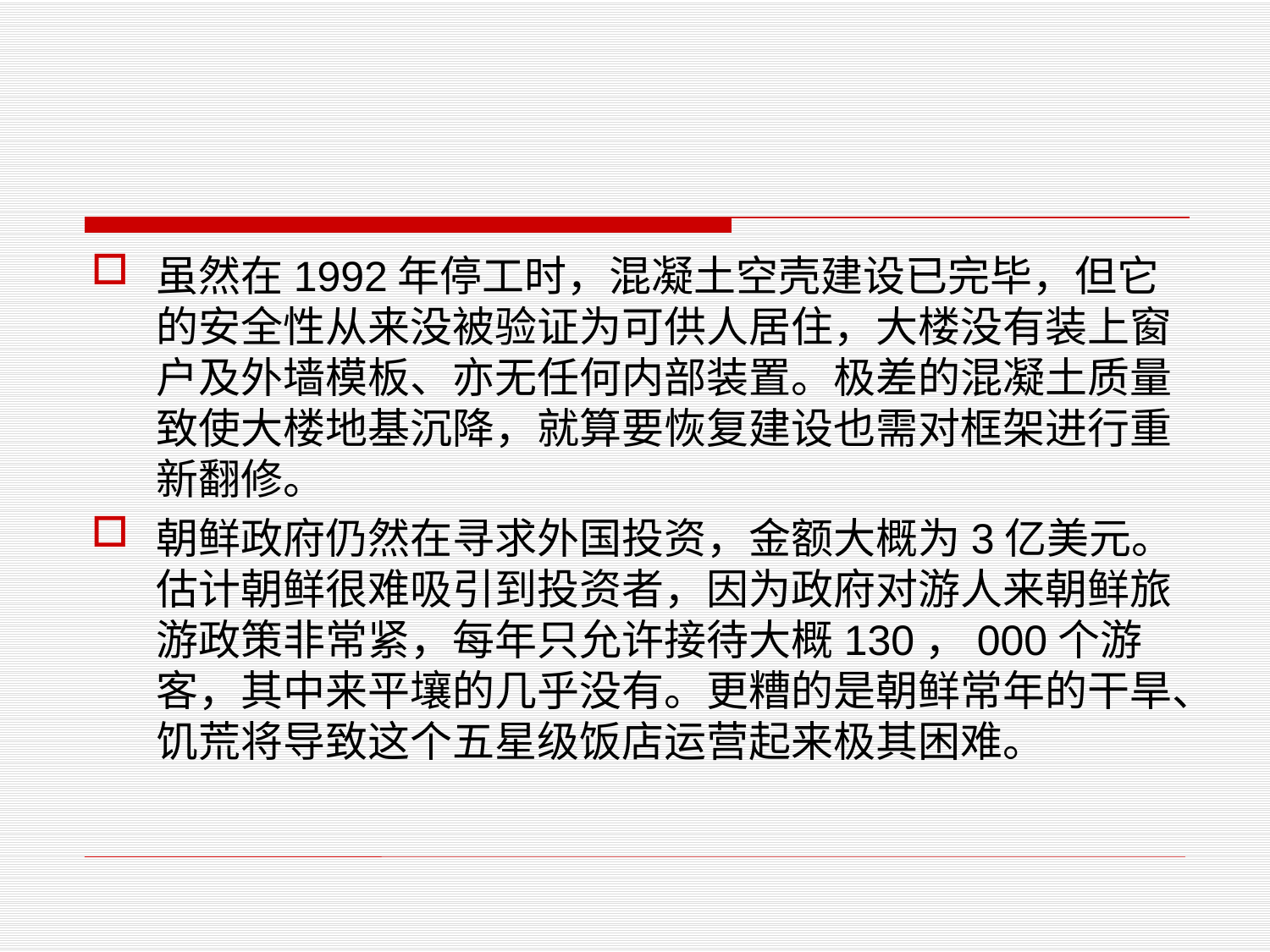

#
虽然在1992年停工时，混凝土空壳建设已完毕，但它的安全性从来没被验证为可供人居住，大楼没有装上窗户及外墙模板、亦无任何内部装置。极差的混凝土质量致使大楼地基沉降，就算要恢复建设也需对框架进行重新翻修。
朝鲜政府仍然在寻求外国投资，金额大概为3亿美元。估计朝鲜很难吸引到投资者，因为政府对游人来朝鲜旅游政策非常紧，每年只允许接待大概130，000个游客，其中来平壤的几乎没有。更糟的是朝鲜常年的干旱、饥荒将导致这个五星级饭店运营起来极其困难。